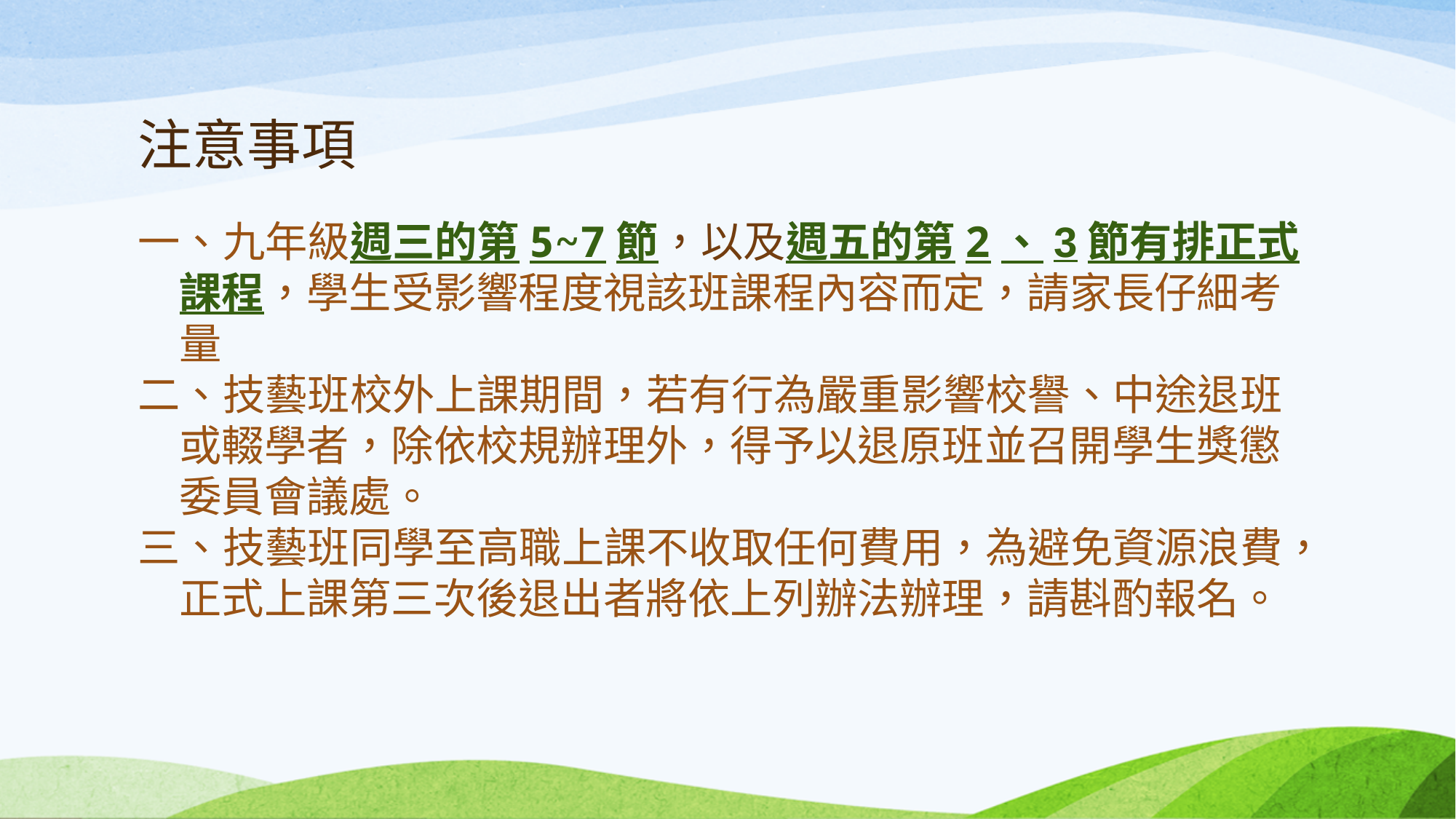

# 注意事項
一、九年級週三的第5~7節，以及週五的第2、3節有排正式課程，學生受影響程度視該班課程內容而定，請家長仔細考量
二、技藝班校外上課期間，若有行為嚴重影響校譽、中途退班或輟學者，除依校規辦理外，得予以退原班並召開學生獎懲委員會議處。
三、技藝班同學至高職上課不收取任何費用，為避免資源浪費，正式上課第三次後退出者將依上列辦法辦理，請斟酌報名。